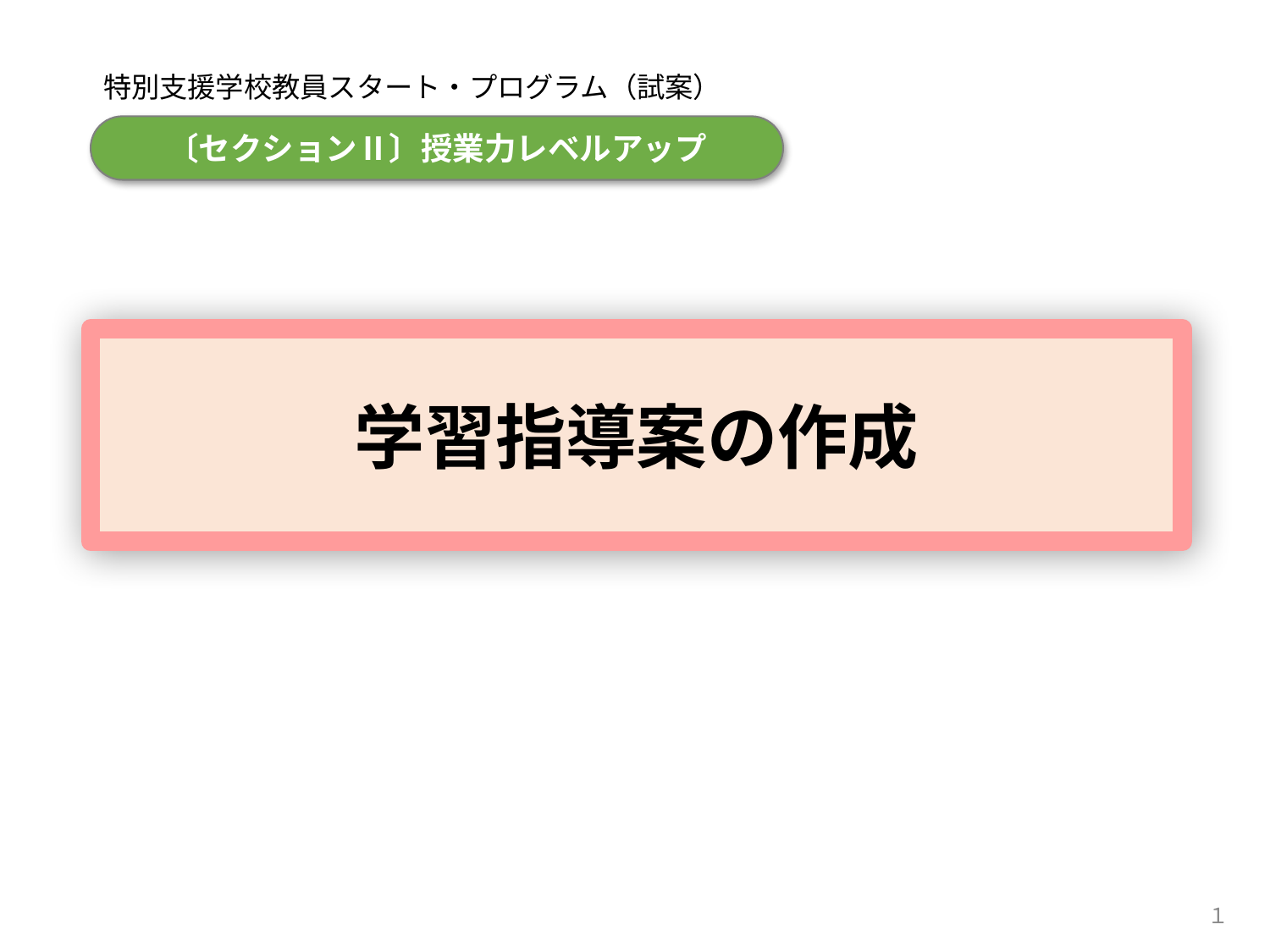

特別支援学校教員スタート・プログラム（試案）
〔セクションⅡ〕授業力レベルアップ
# 学習指導案の作成
１